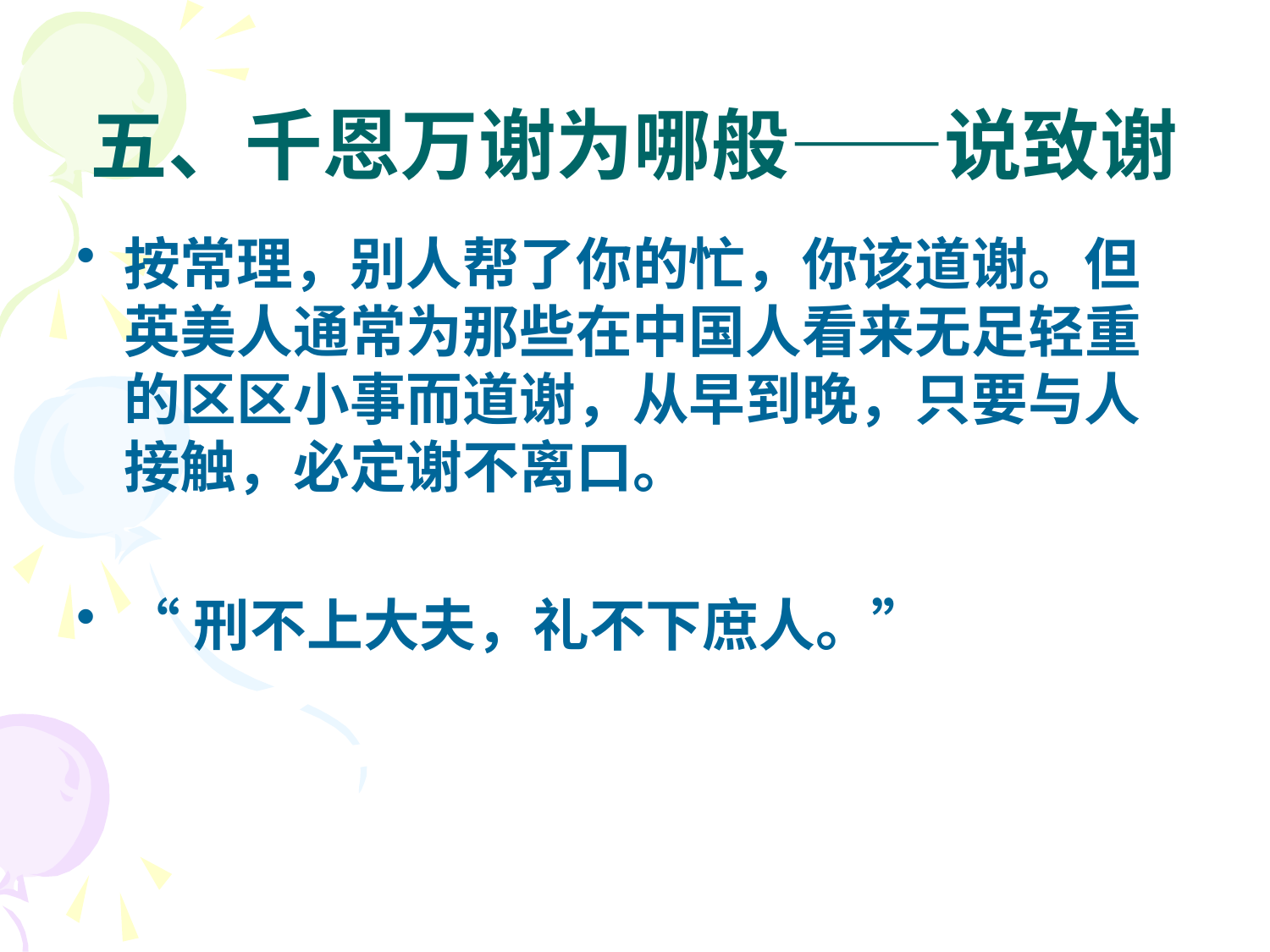

# 五、千恩万谢为哪般——说致谢
按常理，别人帮了你的忙，你该道谢。但英美人通常为那些在中国人看来无足轻重的区区小事而道谢，从早到晚，只要与人接触，必定谢不离口。

“刑不上大夫，礼不下庶人。”